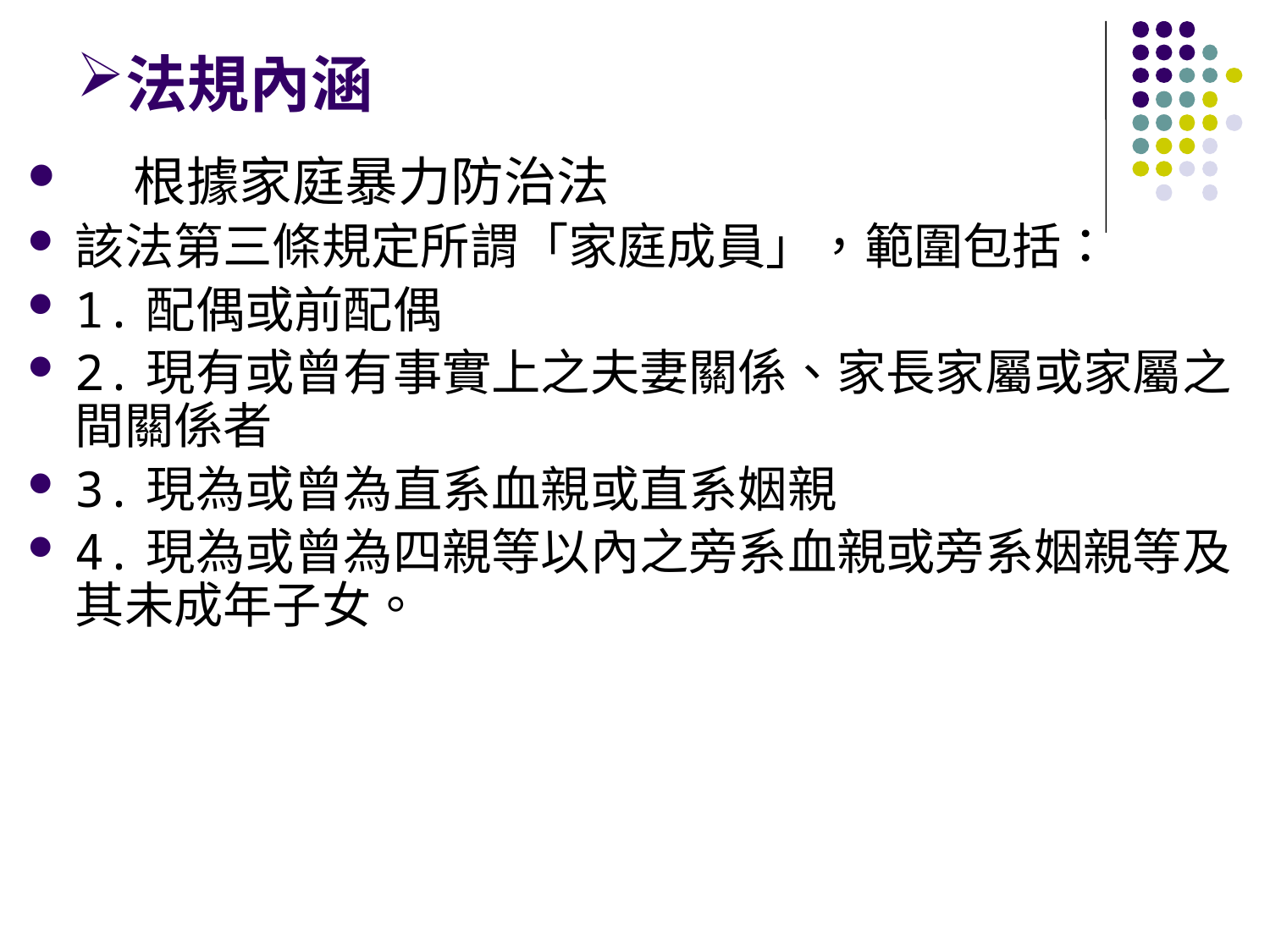

# 法規內涵
根據家庭暴力防治法
該法第三條規定所謂「家庭成員」，範圍包括：
1.配偶或前配偶
2.現有或曾有事實上之夫妻關係、家長家屬或家屬之間關係者
3.現為或曾為直系血親或直系姻親
4.現為或曾為四親等以內之旁系血親或旁系姻親等及其未成年子女。